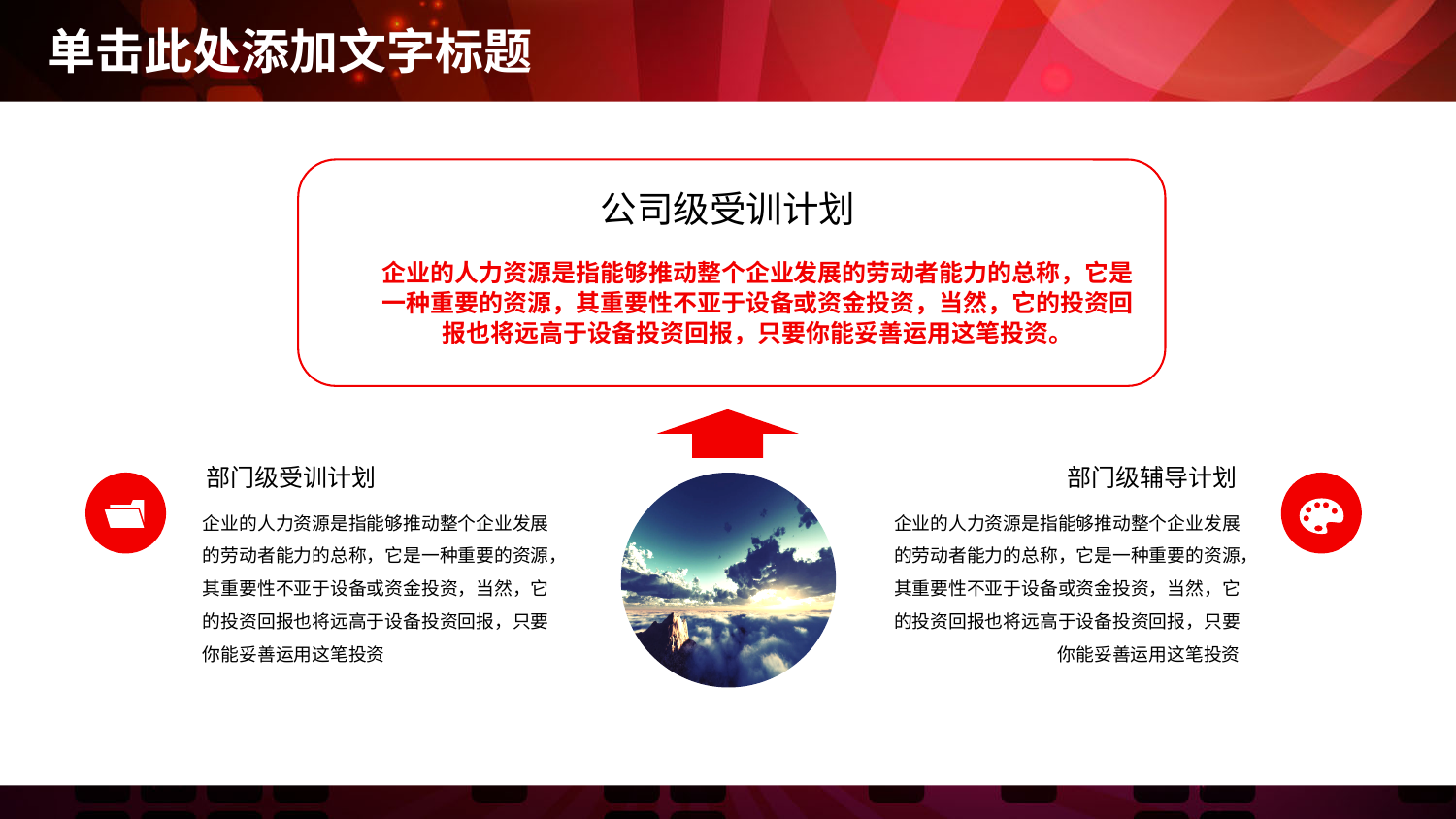

公司级受训计划
企业的人力资源是指能够推动整个企业发展的劳动者能力的总称，它是一种重要的资源，其重要性不亚于设备或资金投资，当然，它的投资回报也将远高于设备投资回报，只要你能妥善运用这笔投资。

部门级受训计划
部门级辅导计划

企业的人力资源是指能够推动整个企业发展的劳动者能力的总称，它是一种重要的资源，其重要性不亚于设备或资金投资，当然，它的投资回报也将远高于设备投资回报，只要你能妥善运用这笔投资
企业的人力资源是指能够推动整个企业发展的劳动者能力的总称，它是一种重要的资源，其重要性不亚于设备或资金投资，当然，它的投资回报也将远高于设备投资回报，只要你能妥善运用这笔投资

.